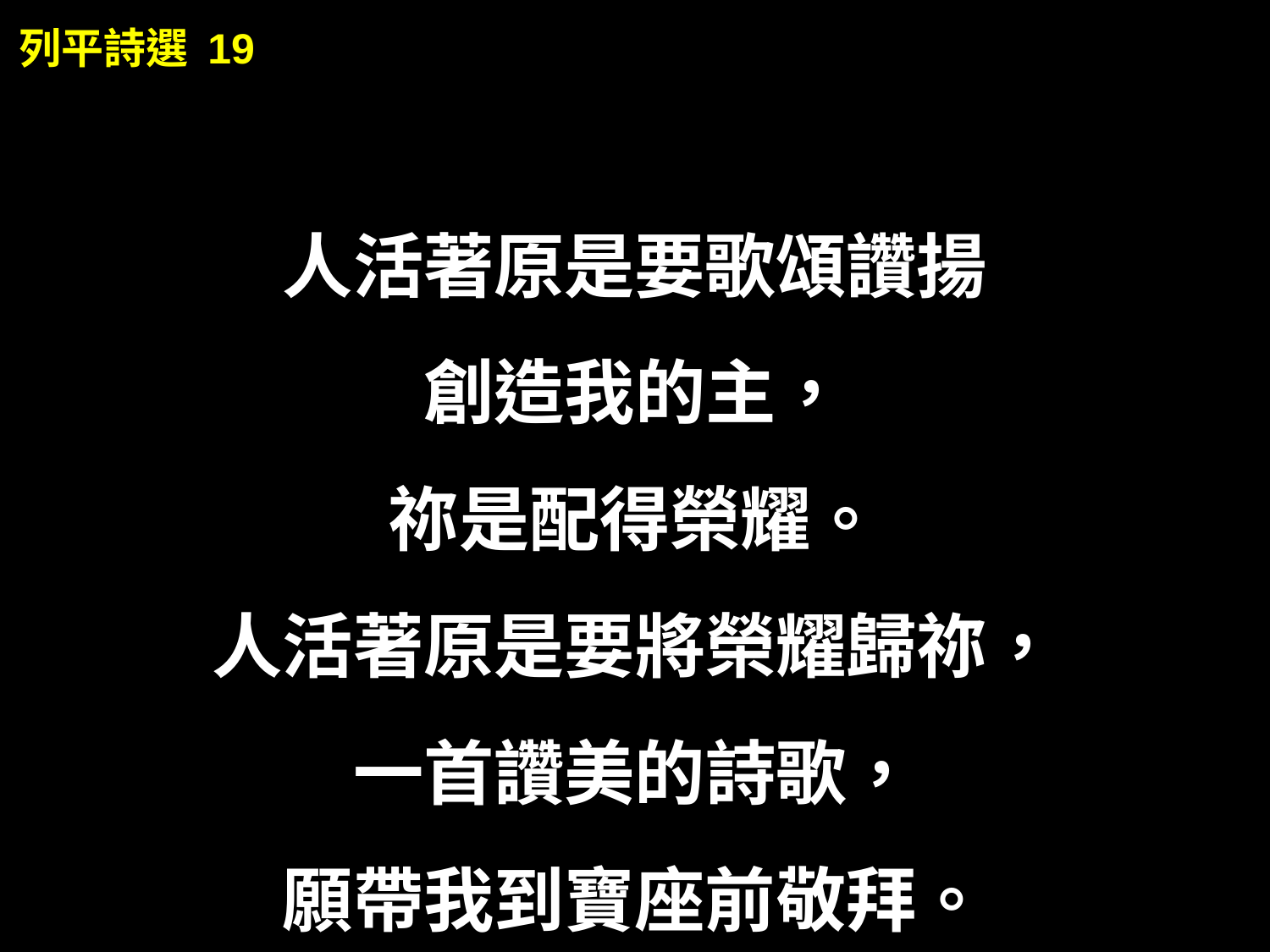

列平詩選 19
人活著原是要歌頌讚揚
創造我的主，
祢是配得榮耀。
人活著原是要將榮耀歸祢，
一首讚美的詩歌，
願帶我到寶座前敬拜。